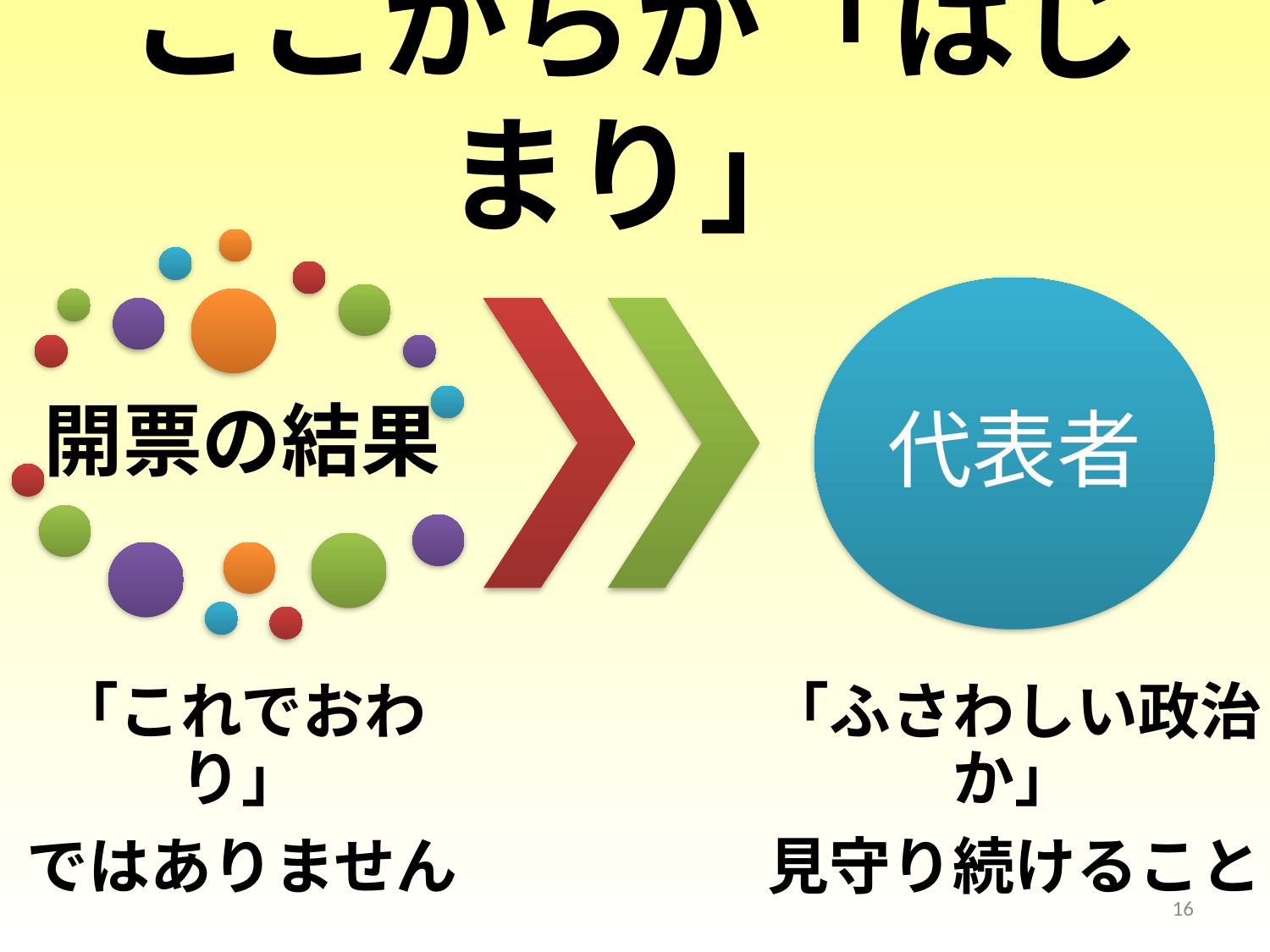

# ここからが「はじまり」
開票の結果
「これでおわり」
ではありません
代表者
「ふさわしい政治か」
見守り続けること
16